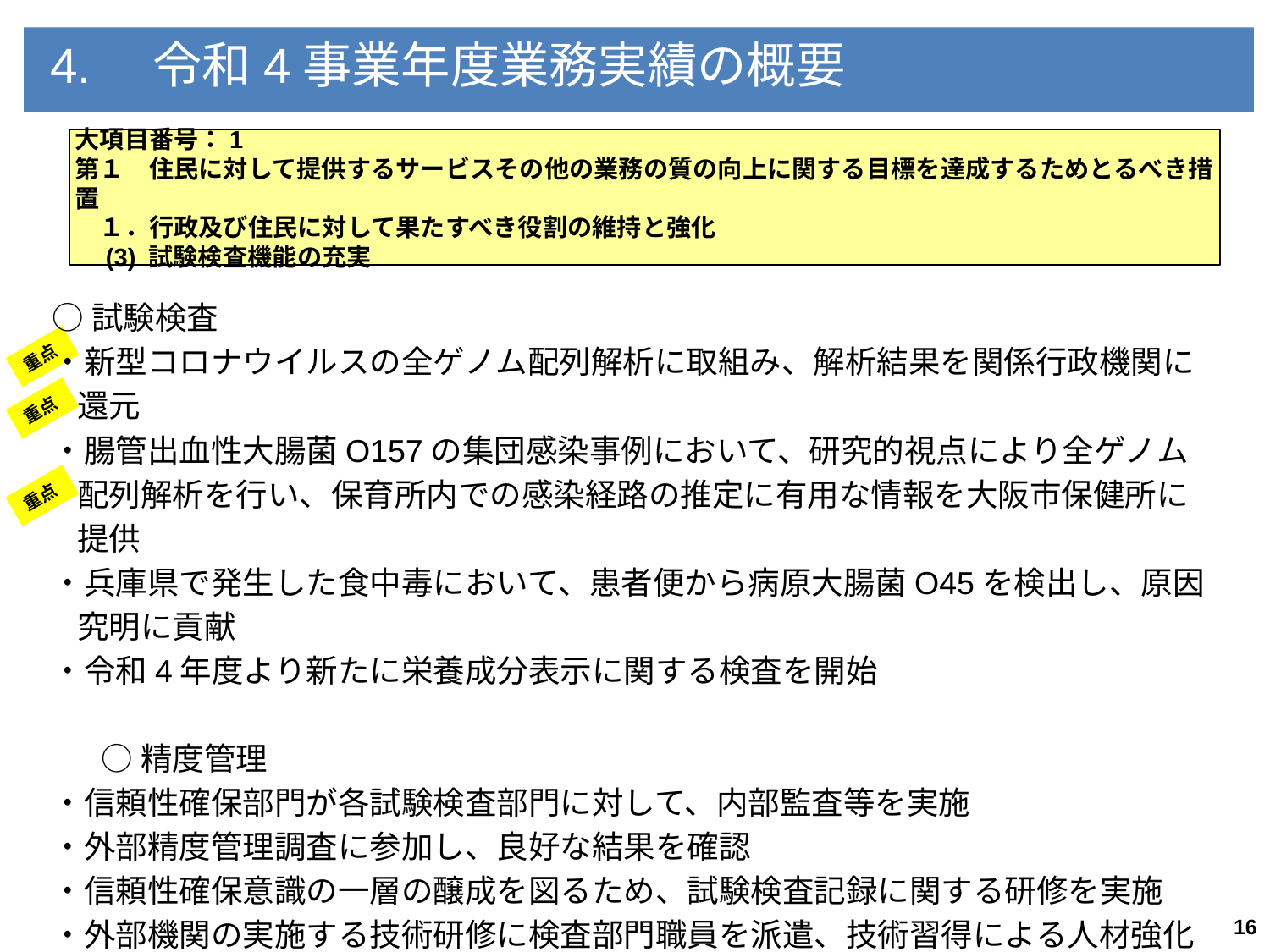

4.　令和4事業年度業務実績の概要
大項目番号：1
第１　住民に対して提供するサービスその他の業務の質の向上に関する目標を達成するためとるべき措置
　１．行政及び住民に対して果たすべき役割の維持と強化
　(3) 試験検査機能の充実
○試験検査
・新型コロナウイルスの全ゲノム配列解析に取組み、解析結果を関係行政機関に還元
・腸管出血性大腸菌O157の集団感染事例において、研究的視点により全ゲノム配列解析を行い、保育所内での感染経路の推定に有用な情報を大阪市保健所に提供
・兵庫県で発生した食中毒において、患者便から病原大腸菌O45を検出し、原因究明に貢献
・令和4年度より新たに栄養成分表示に関する検査を開始

○精度管理
・信頼性確保部門が各試験検査部門に対して、内部監査等を実施
・外部精度管理調査に参加し、良好な結果を確認
・信頼性確保意識の一層の醸成を図るため、試験検査記録に関する研修を実施
・外部機関の実施する技術研修に検査部門職員を派遣、技術習得による人材強化
重点
重点
重点
16